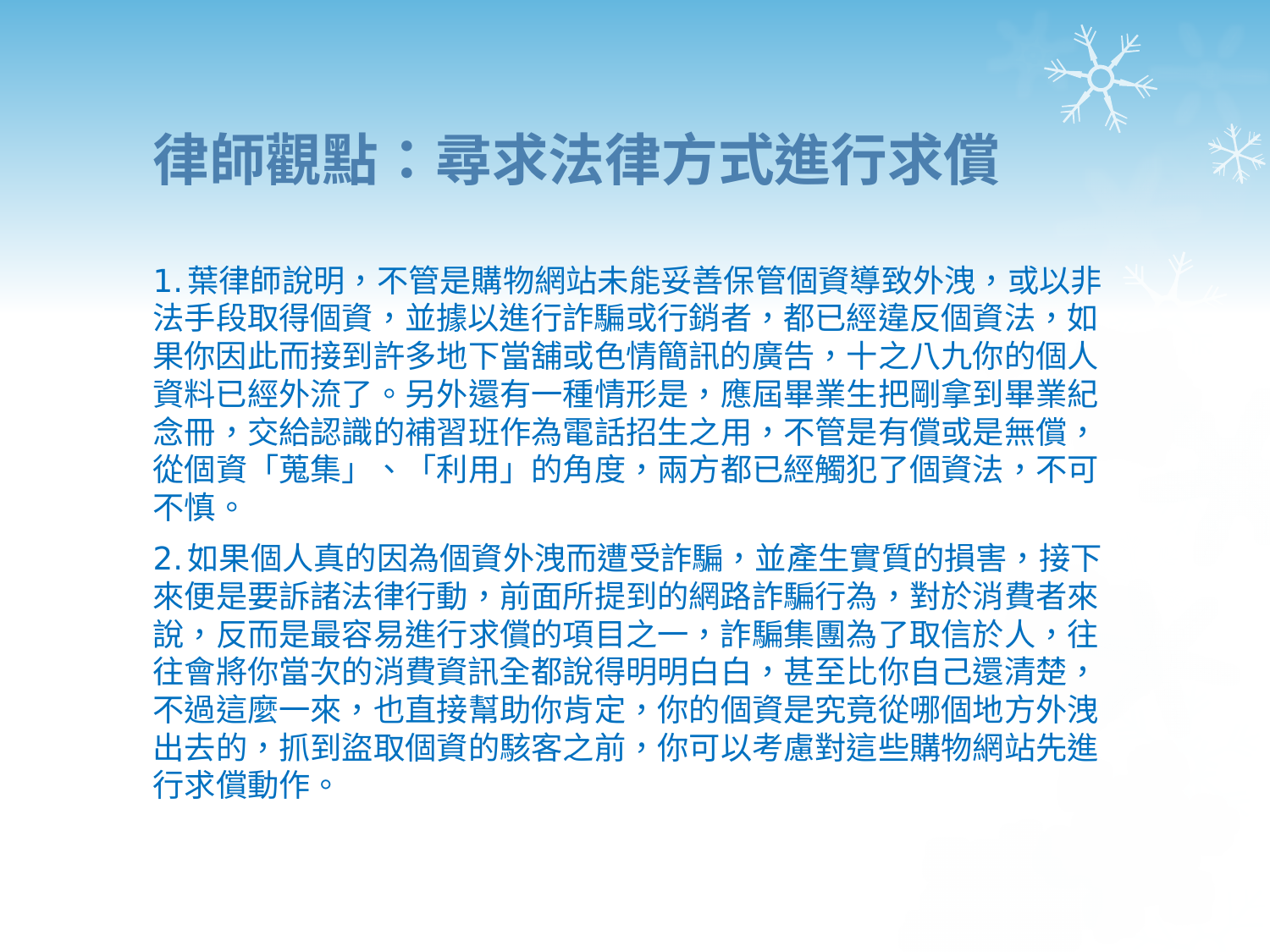

# 律師觀點：尋求法律方式進行求償
1.葉律師說明，不管是購物網站未能妥善保管個資導致外洩，或以非法手段取得個資，並據以進行詐騙或行銷者，都已經違反個資法，如果你因此而接到許多地下當舖或色情簡訊的廣告，十之八九你的個人資料已經外流了。另外還有一種情形是，應屆畢業生把剛拿到畢業紀念冊，交給認識的補習班作為電話招生之用，不管是有償或是無償，從個資「蒐集」、「利用」的角度，兩方都已經觸犯了個資法，不可不慎。
2.如果個人真的因為個資外洩而遭受詐騙，並產生實質的損害，接下來便是要訴諸法律行動，前面所提到的網路詐騙行為，對於消費者來說，反而是最容易進行求償的項目之一，詐騙集團為了取信於人，往往會將你當次的消費資訊全都說得明明白白，甚至比你自己還清楚，不過這麼一來，也直接幫助你肯定，你的個資是究竟從哪個地方外洩出去的，抓到盜取個資的駭客之前，你可以考慮對這些購物網站先進行求償動作。